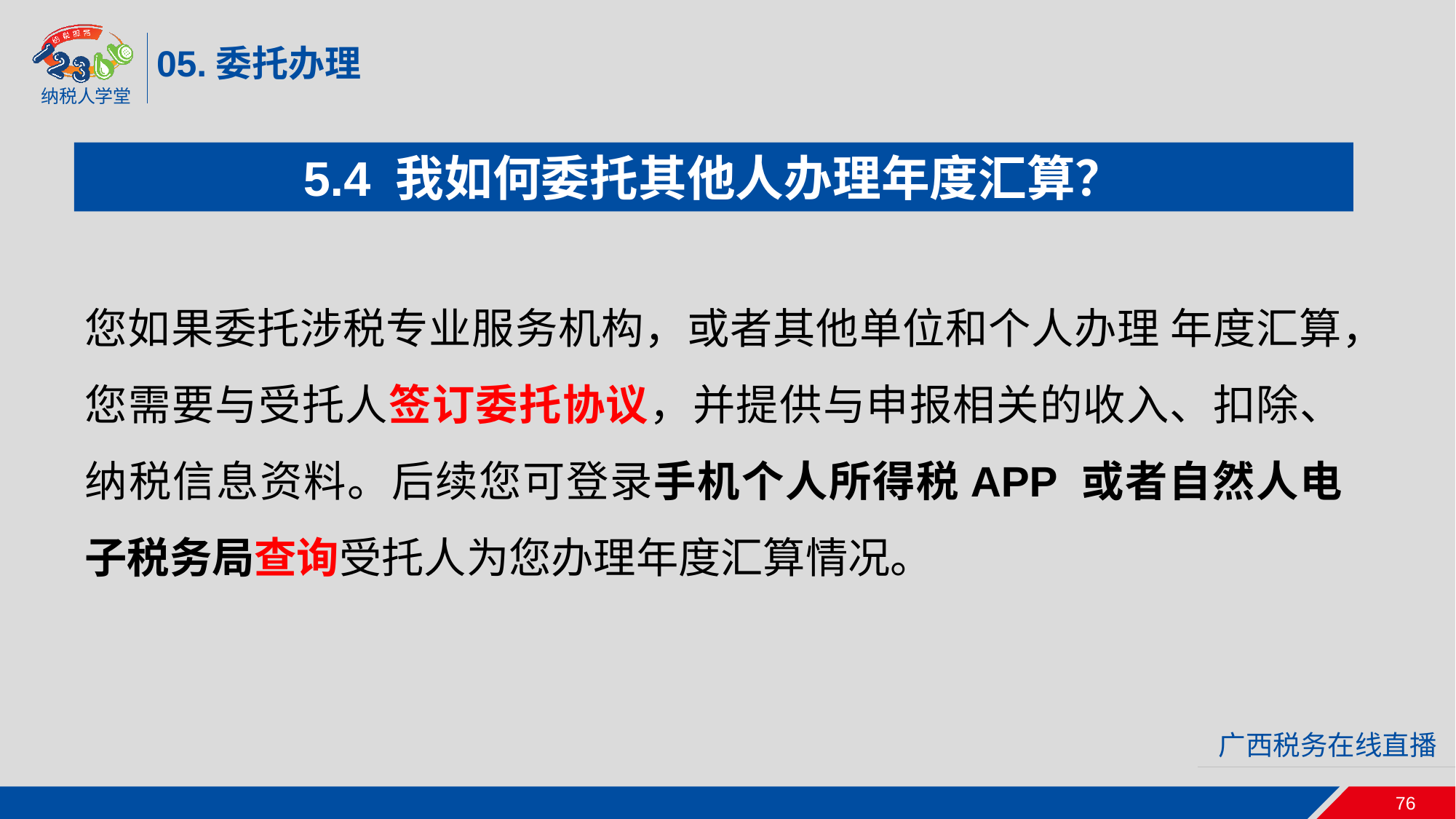

05.委托办理
5.4 我如何委托其他人办理年度汇算？

您如果委托涉税专业服务机构，或者其他单位和个人办理 年度汇算，您需要与受托人签订委托协议，并提供与申报相关的收入、扣除、纳税信息资料。后续您可登录手机个人所得税APP 或者自然人电子税务局查询受托人为您办理年度汇算情况。